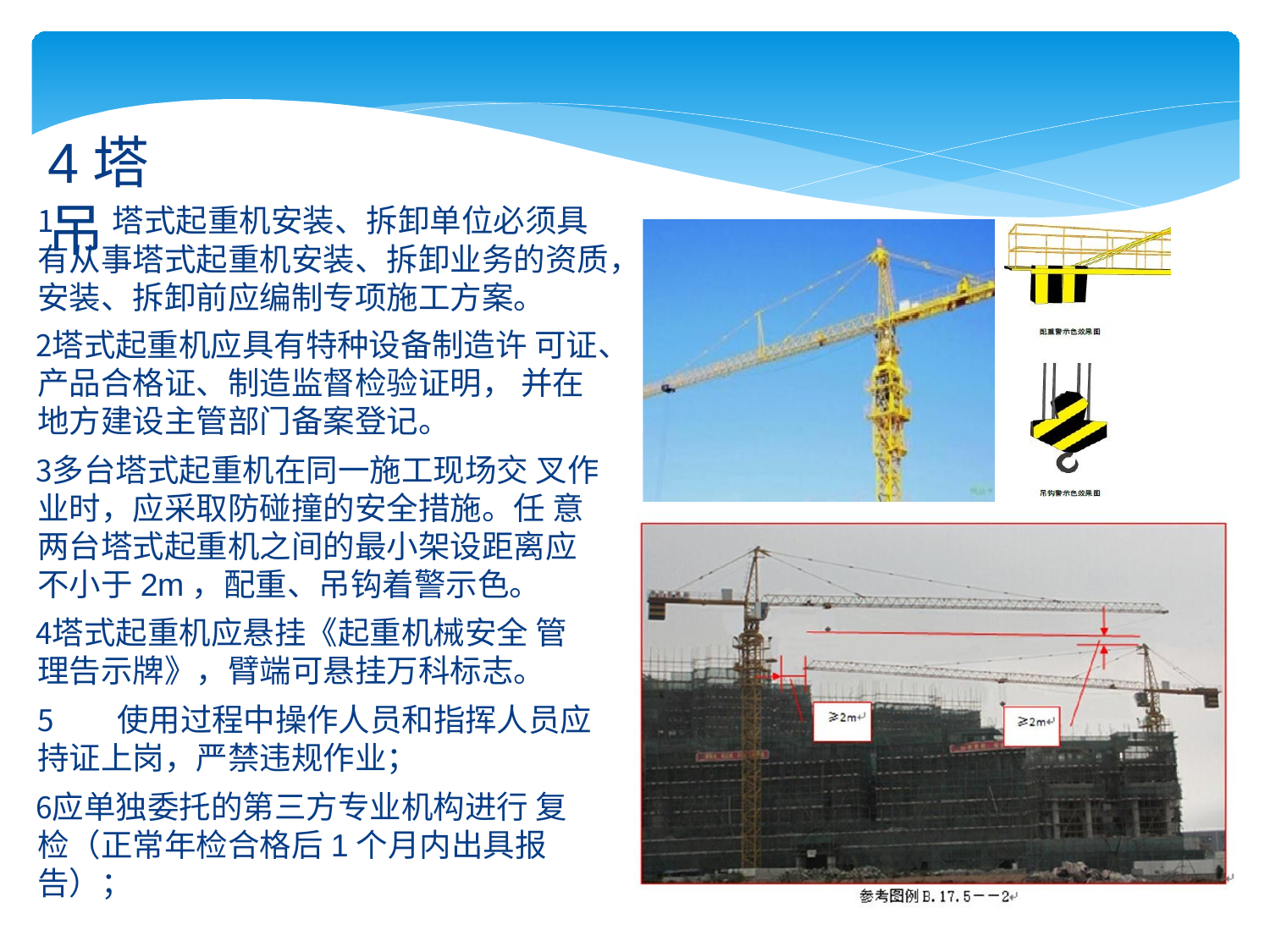

# 4塔吊
塔式起重机安装、拆卸单位必须具
有从事塔式起重机安装、拆卸业务的资质， 安装、拆卸前应编制专项施工方案。
塔式起重机应具有特种设备制造许 可证、产品合格证、制造监督检验证明， 并在地方建设主管部门备案登记。
多台塔式起重机在同一施工现场交 叉作业时，应采取防碰撞的安全措施。任 意两台塔式起重机之间的最小架设距离应 不小于2m，配重、吊钩着警示色。
塔式起重机应悬挂《起重机械安全 管理告示牌》，臂端可悬挂万科标志。
使用过程中操作人员和指挥人员应
持证上岗，严禁违规作业；
应单独委托的第三方专业机构进行 复检（正常年检合格后1个月内出具报 告）；